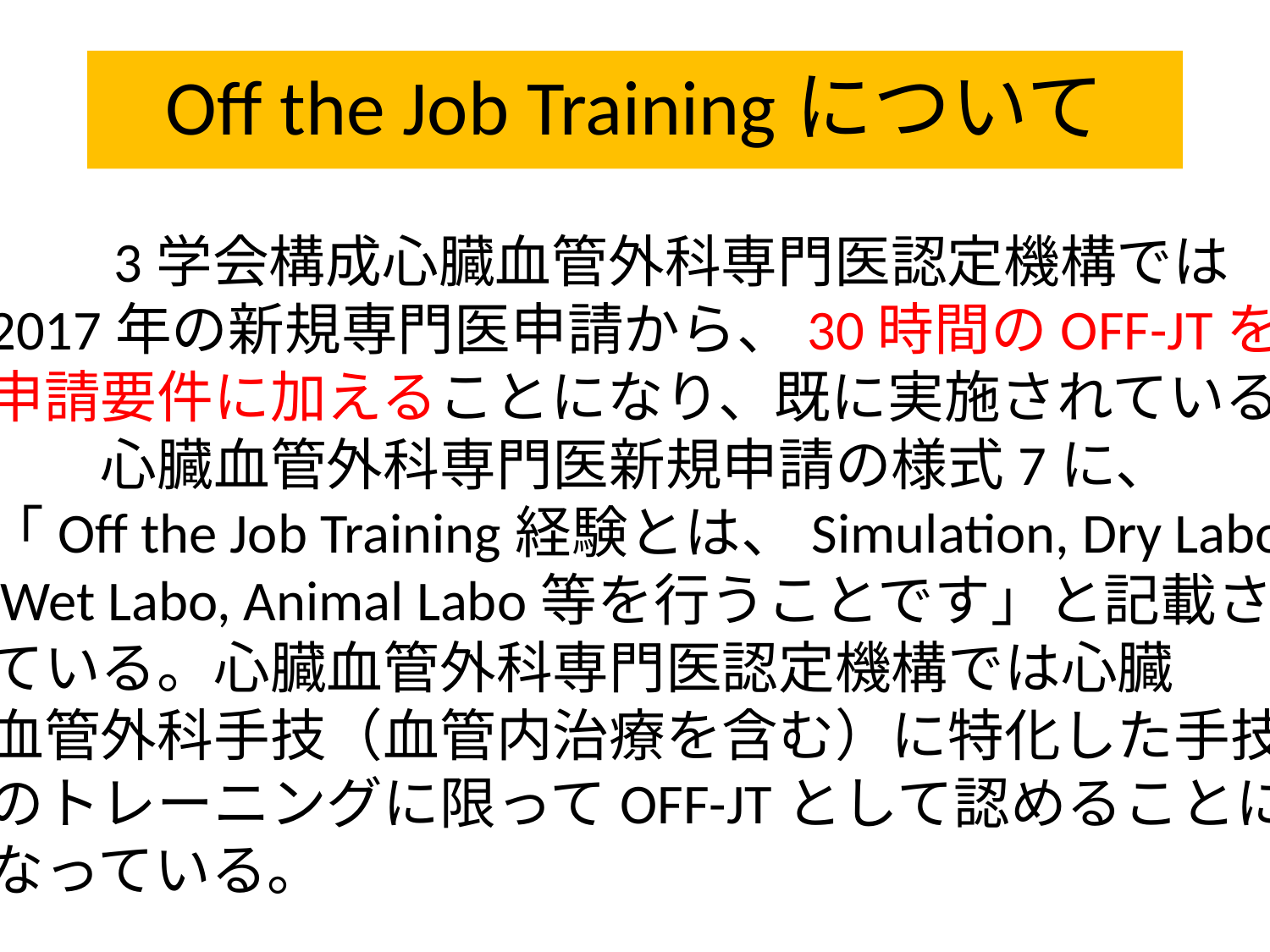

# Off the Job Trainingについて
　　3学会構成心臓血管外科専門医認定機構では
2017年の新規専門医申請から、30時間のOFF-JTを
申請要件に加えることになり、既に実施されている。
　　心臓血管外科専門医新規申請の様式7に、
「Off the Job Training経験とは、Simulation, Dry Labo,
 Wet Labo, Animal Labo等を行うことです」と記載され
ている。心臓血管外科専門医認定機構では心臓
血管外科手技（血管内治療を含む）に特化した手技
のトレーニングに限ってOFF-JTとして認めることに
なっている。